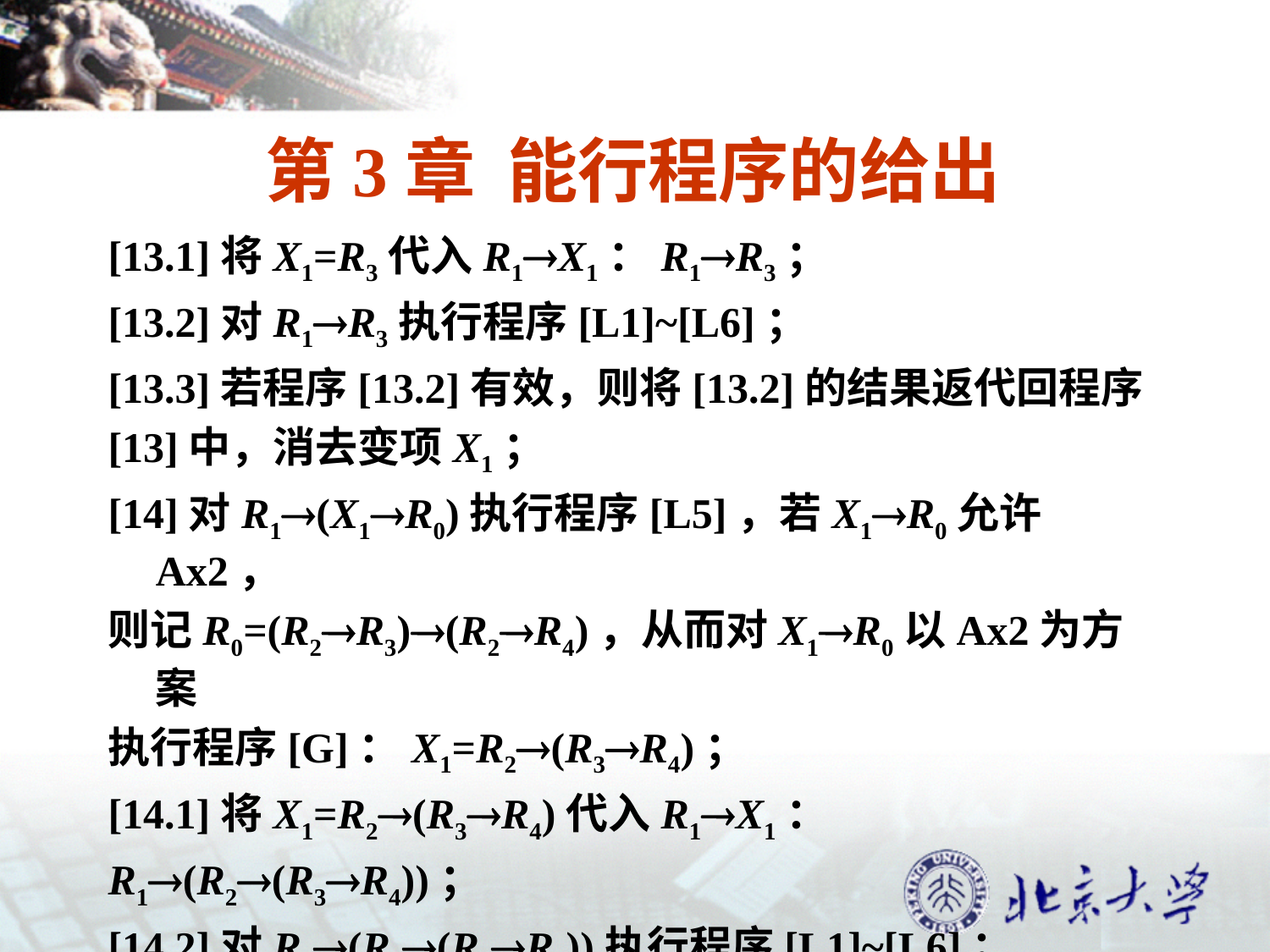

[13.1]将X1=R3代入R1→X1：R1→R3；
[13.2]对R1→R3执行程序[L1]~[L6]；
[13.3]若程序[13.2]有效，则将[13.2]的结果返代回程序
[13]中，消去变项X1；
[14]对R1→(X1→R0)执行程序[L5]，若X1→R0允许Ax2，
则记R0=(R2→R3)→(R2→R4)，从而对X1→R0以Ax2为方案
执行程序[G]：X1=R2→(R3→R4)；
[14.1]将X1=R2→(R3→R4)代入R1→X1：
R1→(R2→(R3→R4))；
[14.2]对R1→(R2→(R3→R4))执行程序[L1]~[L6]；
第3章  能行程序的给出